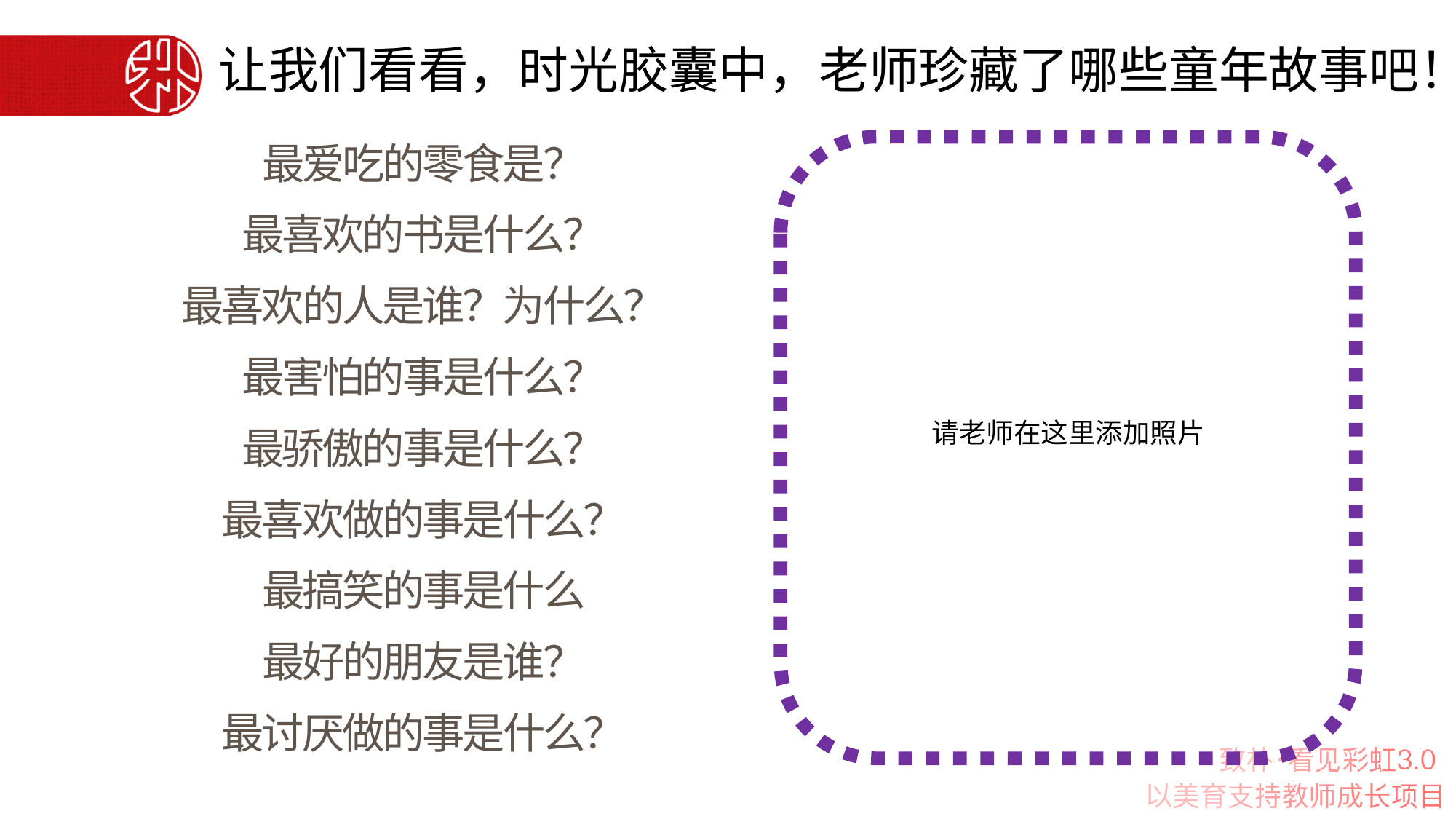

让我们看看，时光胶囊中，老师珍藏了哪些童年故事吧！
最爱吃的零食是？
最喜欢的书是什么？
最喜欢的人是谁？为什么？
最害怕的事是什么？
最骄傲的事是什么？
最喜欢做的事是什么？
最搞笑的事是什么
最好的朋友是谁？
最讨厌做的事是什么？

请老师在这里添加照片